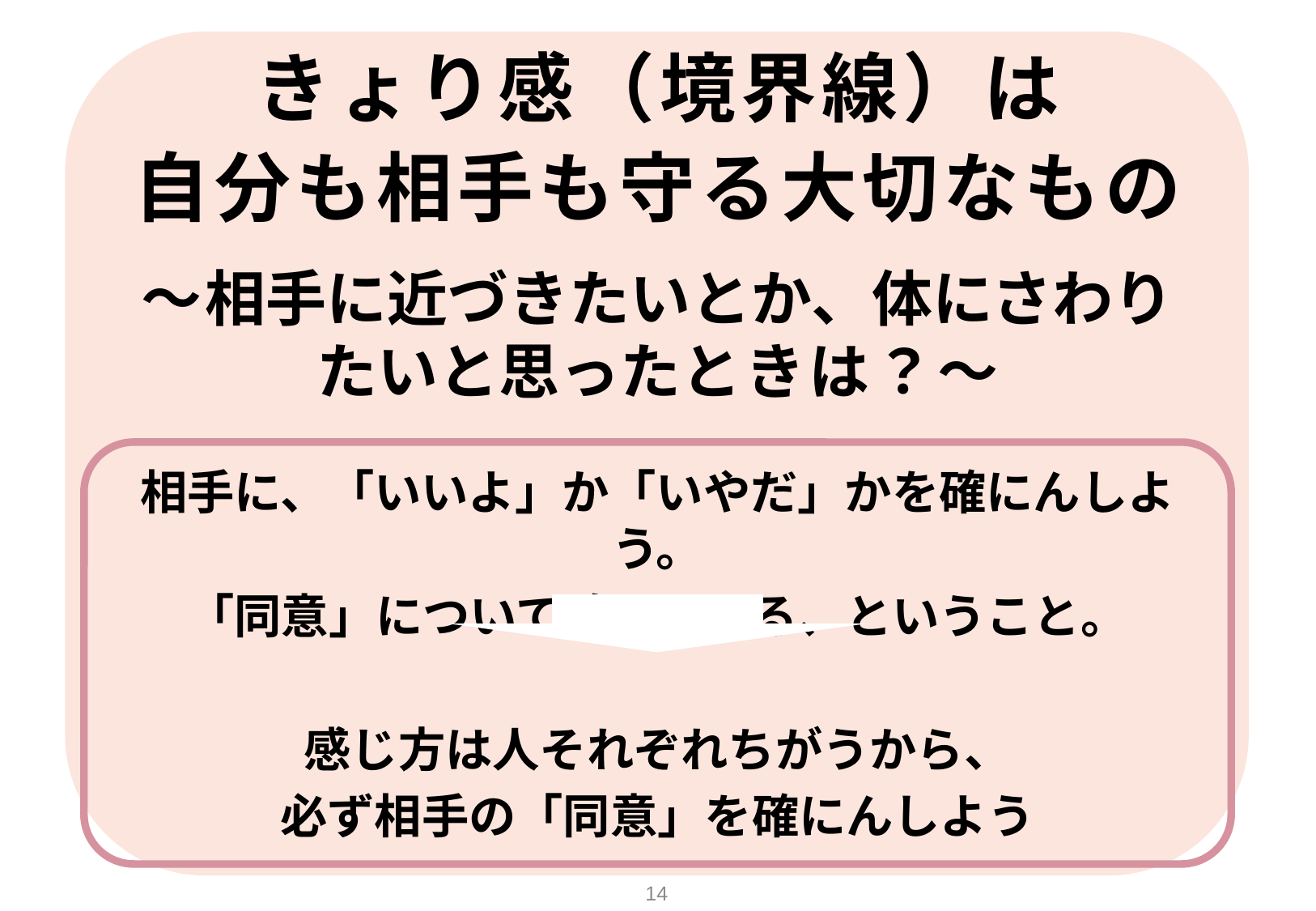

きょり感（境界線）は
自分も相手も守る大切なもの
～相手に近づきたいとか、体にさわりたいと思ったときは？～
相手に、「いいよ」か「いやだ」かを確にんしよう。
「同意」について確にんする、ということ。

感じ方は人それぞれちがうから、
必ず相手の「同意」を確にんしよう

14